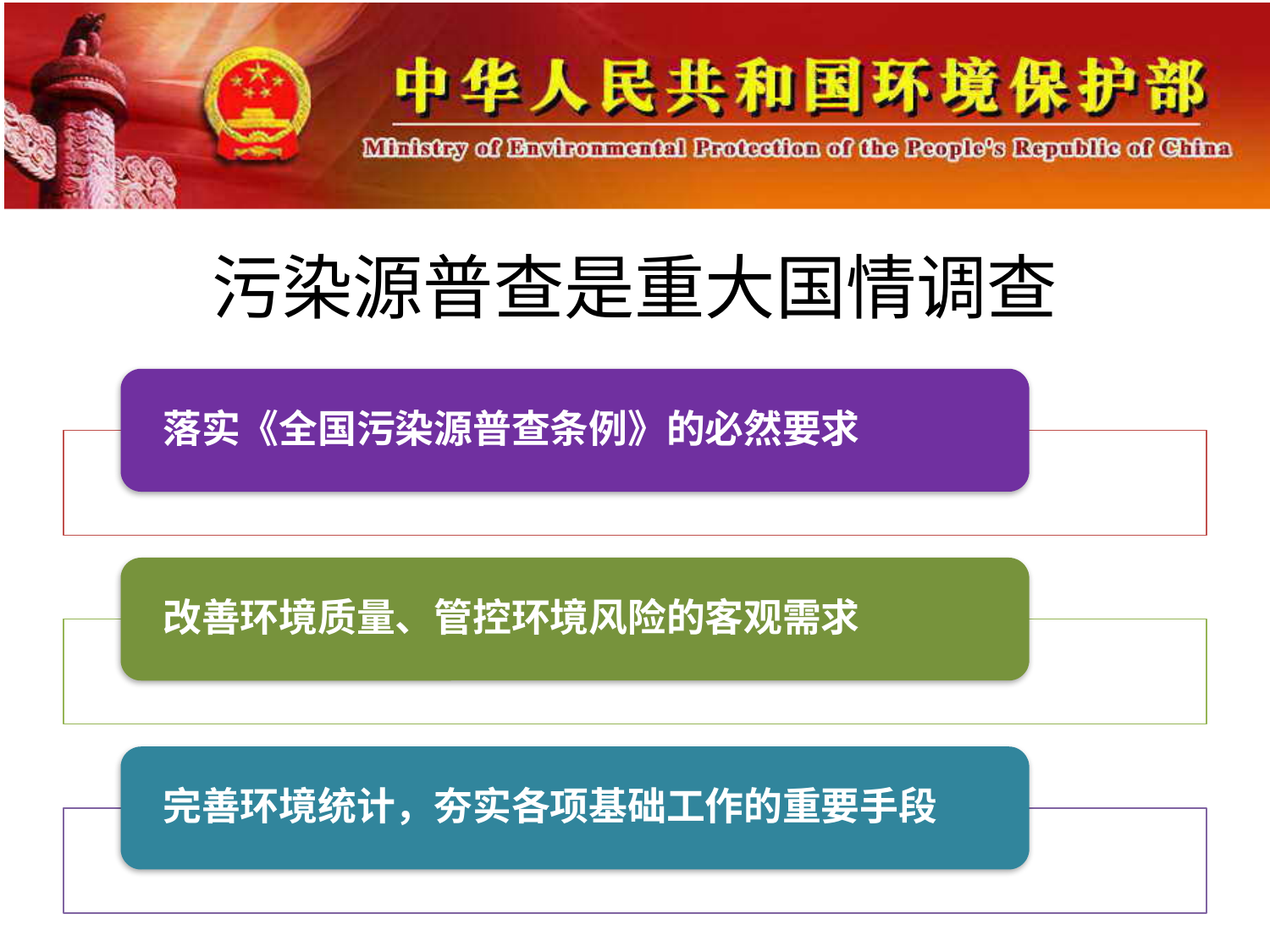

# 污染源普查是重大国情调查
落实《全国污染源普查条例》的必然要求
改善环境质量、管控环境风险的客观需求
完善环境统计，夯实各项基础工作的重要手段